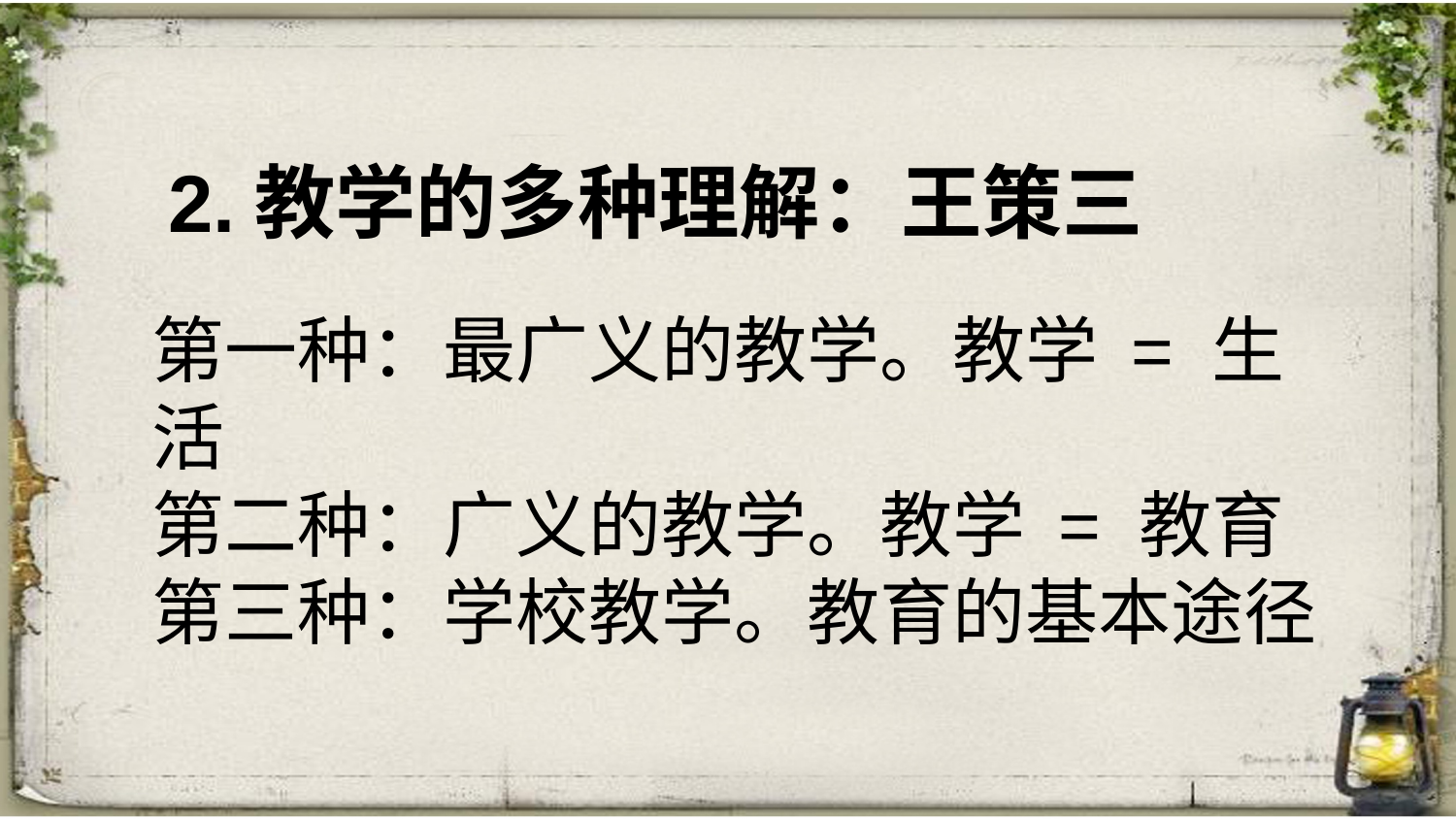

2.教学的多种理解：王策三

第一种：最广义的教学。教学 = 生活
第二种：广义的教学。教学 = 教育
第三种：学校教学。教育的基本途径